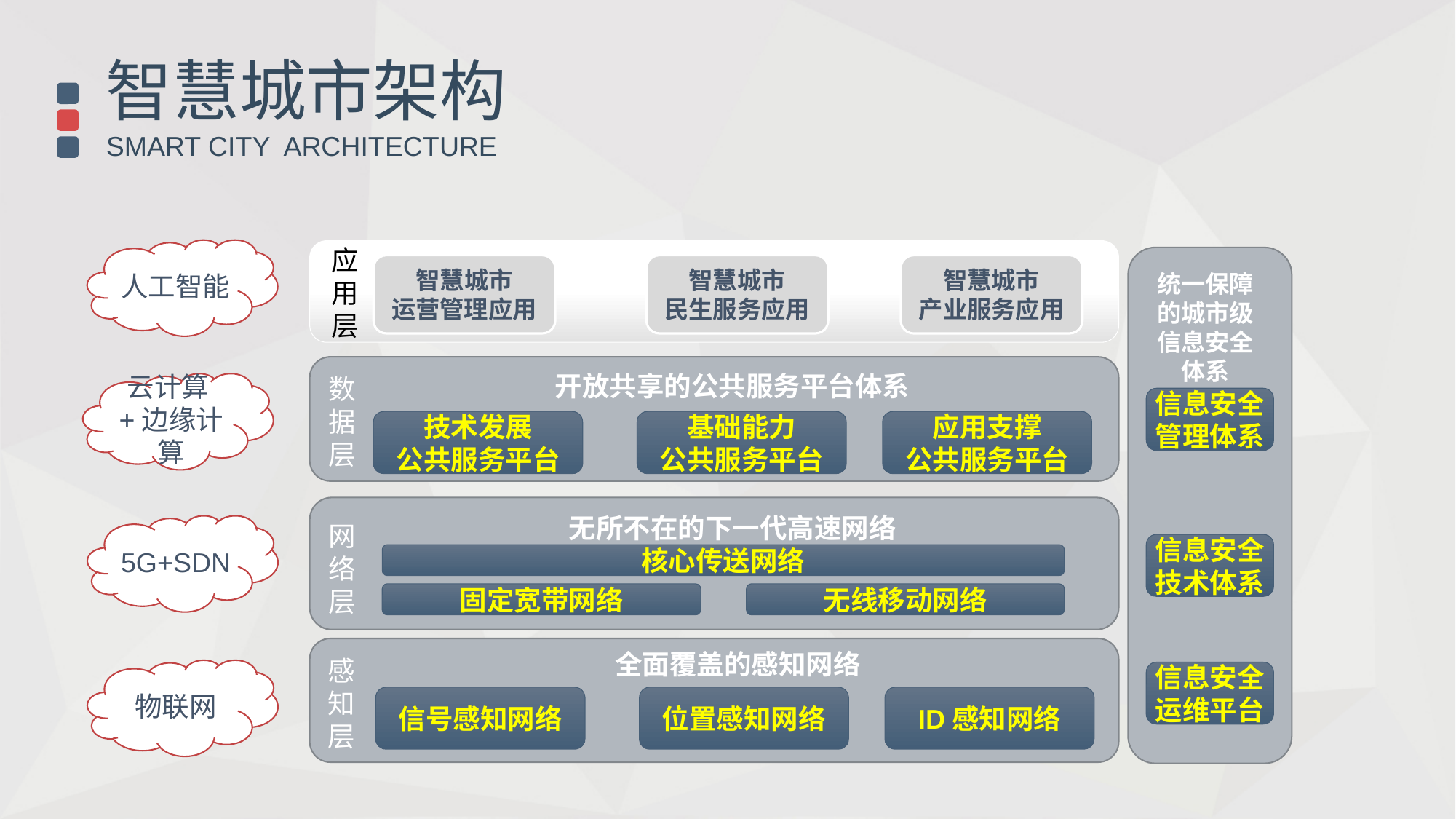

智慧城市架构
SMART CITY  ARCHITECTURE
人工智能

智慧城市
运营管理应用
智慧城市
民生服务应用
智慧城市
产业服务应用
统一保障的城市级信息安全体系

开放共享的公共服务平台体系
信息安全
管理体系
技术发展
公共服务平台
基础能力
公共服务平台
应用支撑
公共服务平台

无所不在的下一代高速网络

信息安全
技术体系
核心传送网络
固定宽带网络
无线移动网络

全面覆盖的感知网络
信息安全
运维平台
信号感知网络
位置感知网络
ID感知网络
应用层
数据层
云计算+边缘计算

5G+SDN
网络层
感知层
物联网